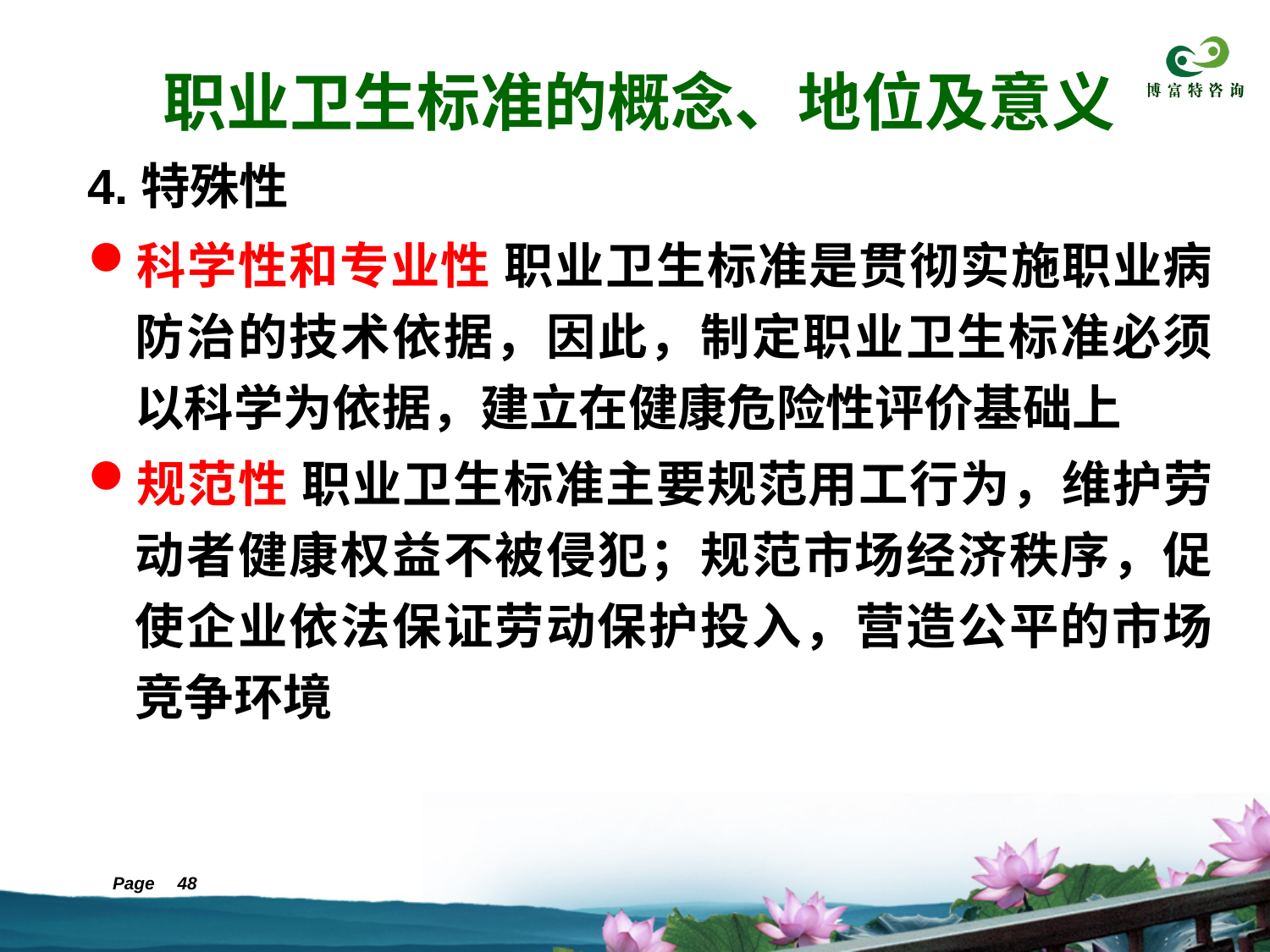

职业卫生标准的概念、地位及意义
4.特殊性
科学性和专业性 职业卫生标准是贯彻实施职业病防治的技术依据，因此，制定职业卫生标准必须以科学为依据，建立在健康危险性评价基础上
规范性 职业卫生标准主要规范用工行为，维护劳动者健康权益不被侵犯；规范市场经济秩序，促使企业依法保证劳动保护投入，营造公平的市场竞争环境